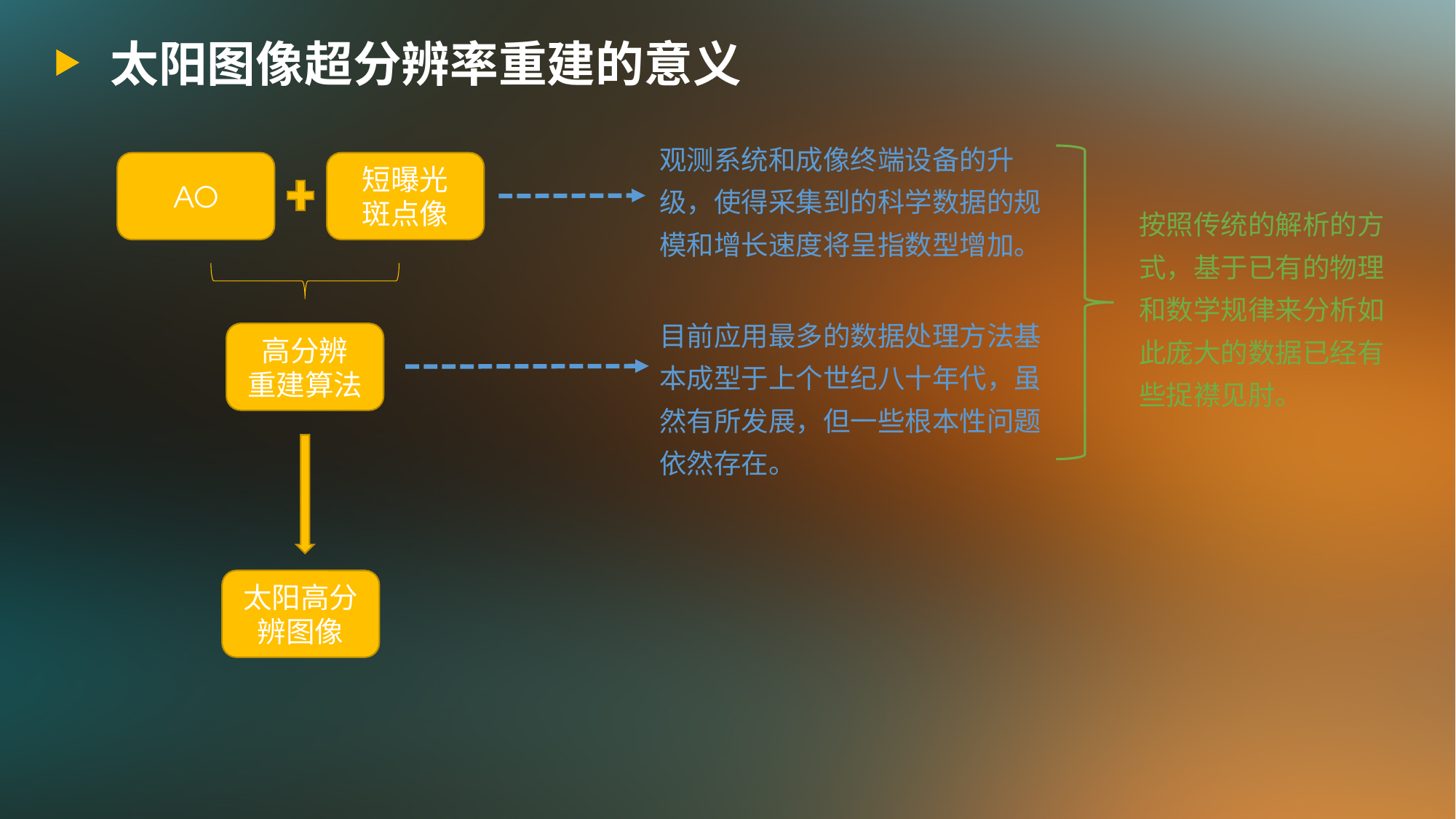

太阳图像超分辨率重建的意义

观测系统和成像终端设备的升级，使得采集到的科学数据的规模和增长速度将呈指数型增加。

短曝光
斑点像
AO

按照传统的解析的方式，基于已有的物理和数学规律来分析如此庞大的数据已经有些捉襟见肘。
目前应用最多的数据处理方法基本成型于上个世纪八十年代，虽然有所发展，但一些根本性问题依然存在。
高分辨
重建算法

太阳高分辨图像